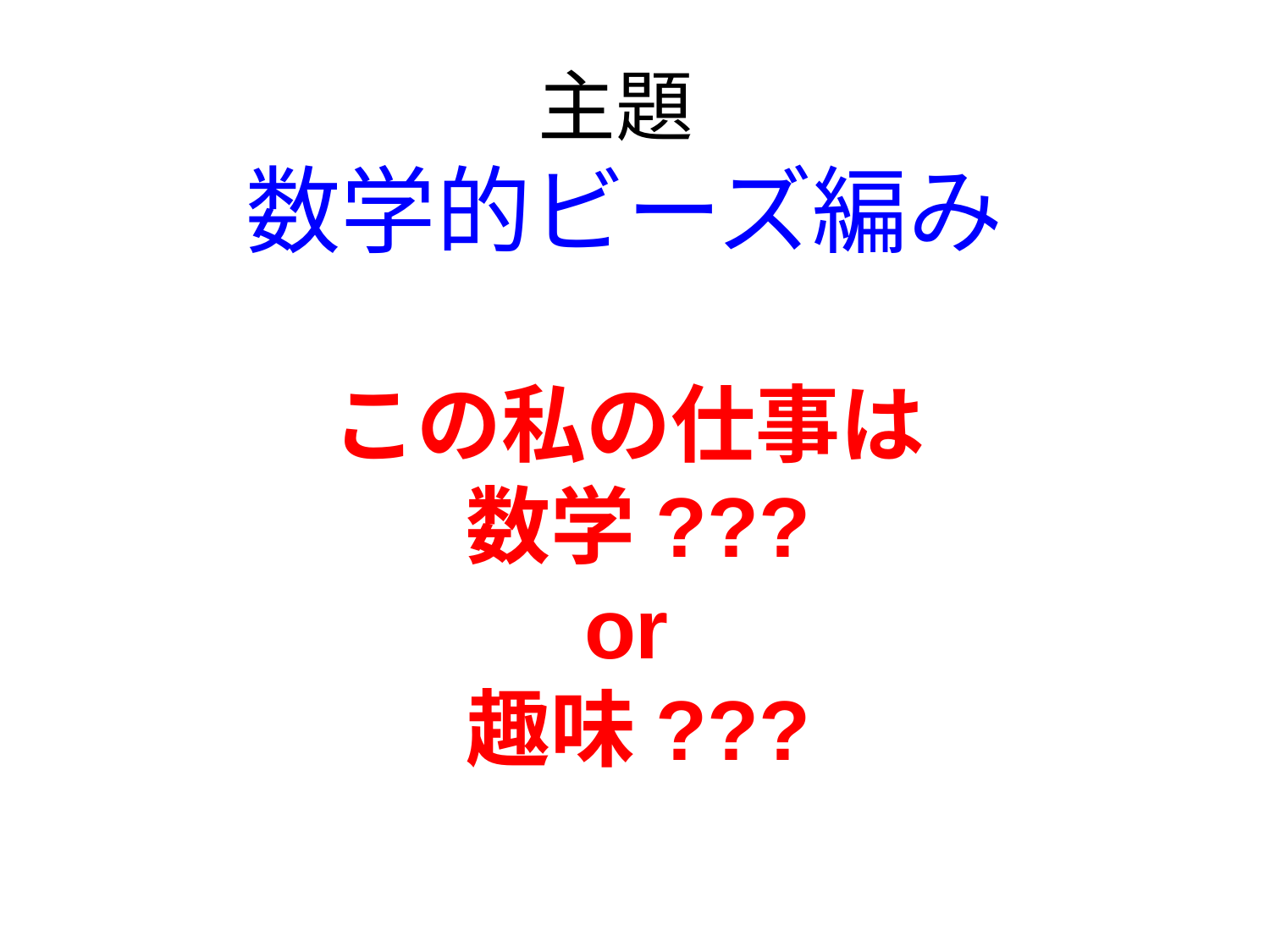

# 主題 数学的ビーズ編み
この私の仕事は
数学???
or
趣味???